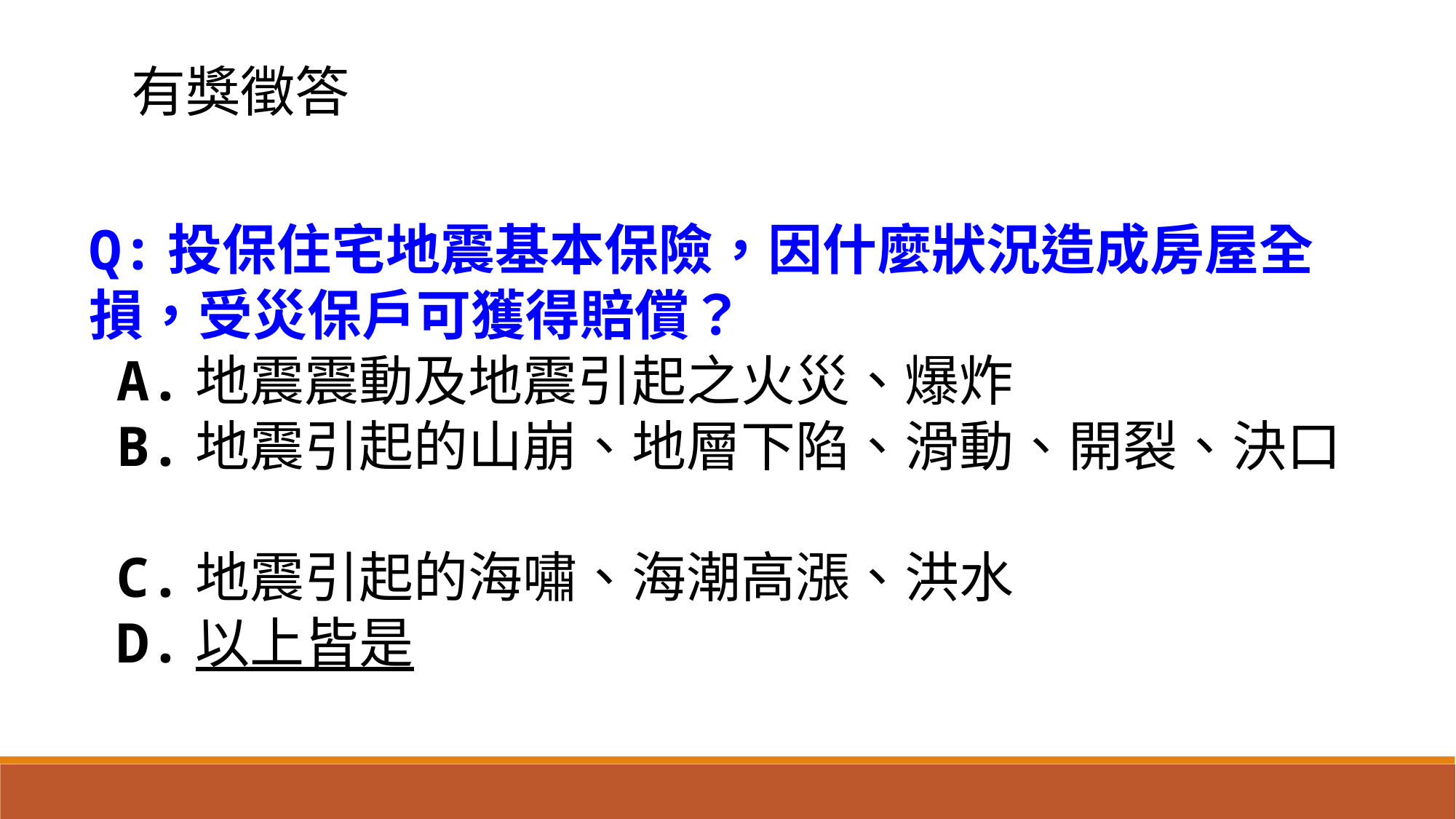

有獎徵答
Q:投保住宅地震基本保險，因什麼狀況造成房屋全損，受災保戶可獲得賠償？
A.地震震動及地震引起之火災、爆炸
B.地震引起的山崩、地層下陷、滑動、開裂、決口
C.地震引起的海嘯、海潮高漲、洪水
D.以上皆是